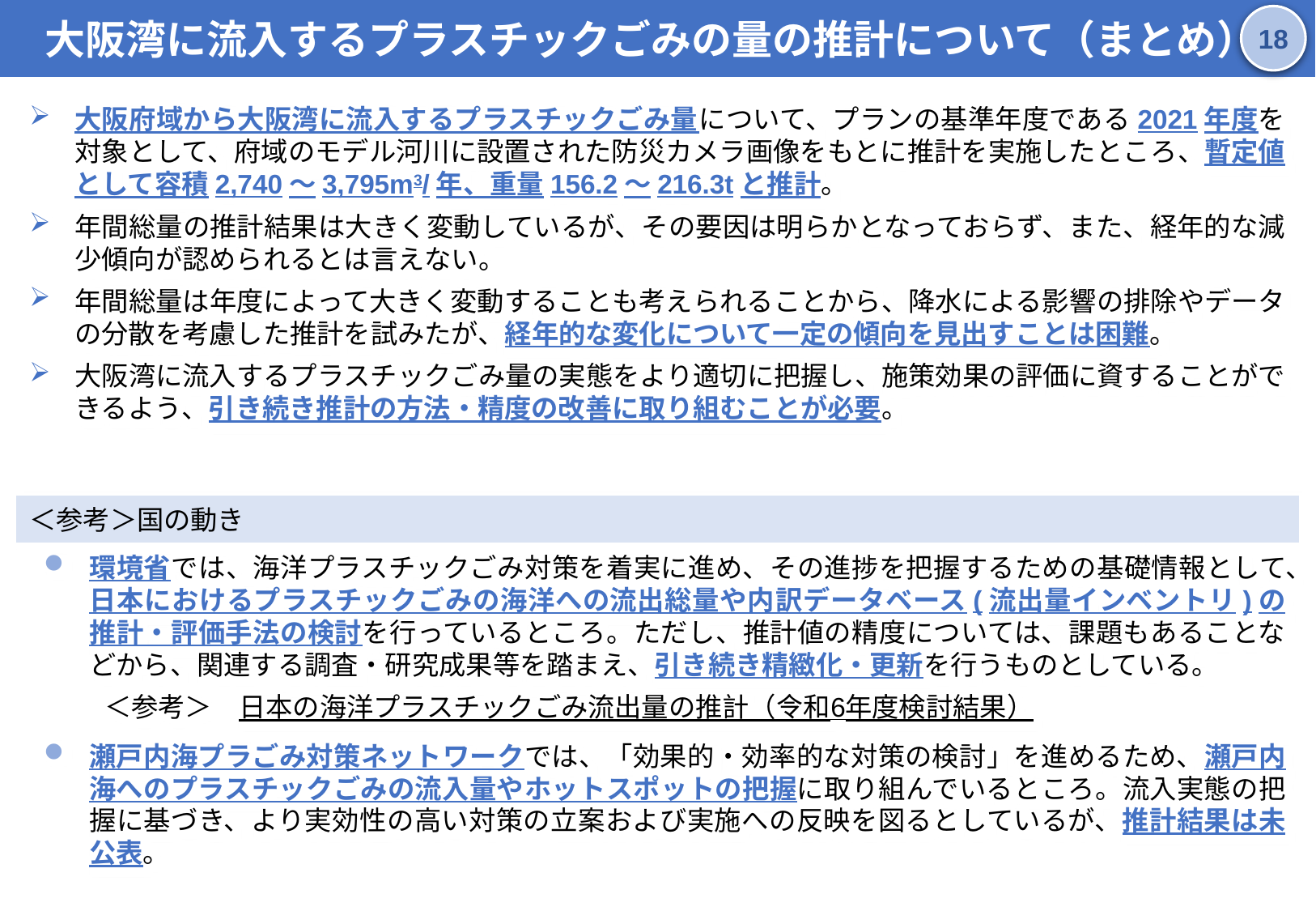

大阪湾に流入するプラスチックごみの量の推計について（まとめ）
18
大阪府域から大阪湾に流入するプラスチックごみ量について、プランの基準年度である2021年度を対象として、府域のモデル河川に設置された防災カメラ画像をもとに推計を実施したところ、暫定値として容積2,740～3,795m3/年、重量156.2～216.3tと推計。
年間総量の推計結果は大きく変動しているが、その要因は明らかとなっておらず、また、経年的な減少傾向が認められるとは言えない。
年間総量は年度によって大きく変動することも考えられることから、降水による影響の排除やデータの分散を考慮した推計を試みたが、経年的な変化について一定の傾向を見出すことは困難。
大阪湾に流入するプラスチックごみ量の実態をより適切に把握し、施策効果の評価に資することができるよう、引き続き推計の方法・精度の改善に取り組むことが必要。

＜参考＞国の動き
環境省では、海洋プラスチックごみ対策を着実に進め、その進捗を把握するための基礎情報として、日本におけるプラスチックごみの海洋への流出総量や内訳データベース(流出量インベントリ)の推計・評価手法の検討を行っているところ。ただし、推計値の精度については、課題もあることなどから、関連する調査・研究成果等を踏まえ、引き続き精緻化・更新を行うものとしている。
＜参考＞　日本の海洋プラスチックごみ流出量の推計（令和6年度検討結果）
瀬戸内海プラごみ対策ネットワークでは、「効果的・効率的な対策の検討」を進めるため、瀬戸内海へのプラスチックごみの流入量やホットスポットの把握に取り組んでいるところ。流入実態の把握に基づき、より実効性の高い対策の立案および実施への反映を図るとしているが、推計結果は未公表。